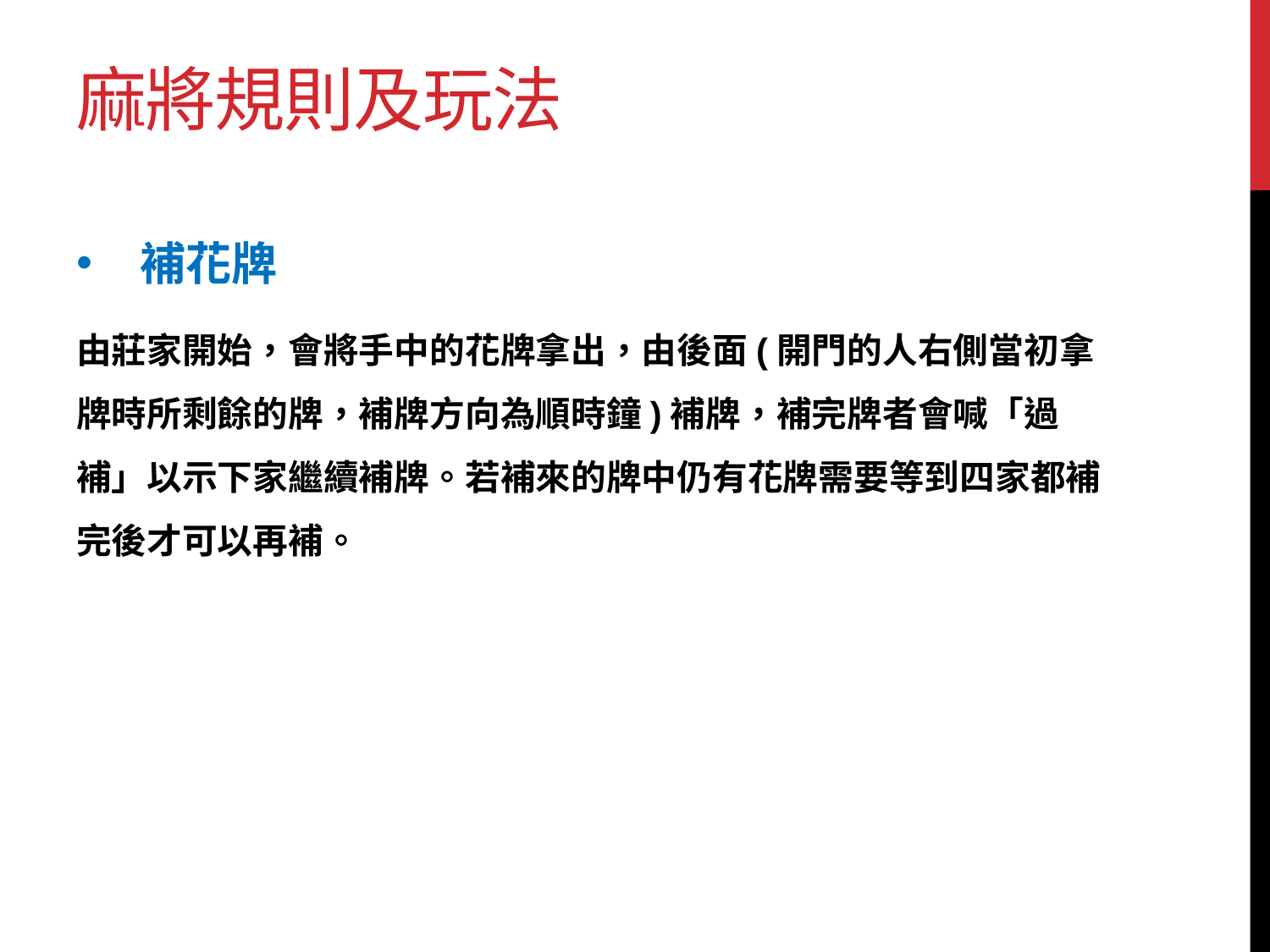

# 麻將規則及玩法
補花牌
由莊家開始，會將手中的花牌拿出，由後面(開門的人右側當初拿牌時所剩餘的牌，補牌方向為順時鐘)補牌，補完牌者會喊「過補」以示下家繼續補牌。若補來的牌中仍有花牌需要等到四家都補完後才可以再補。